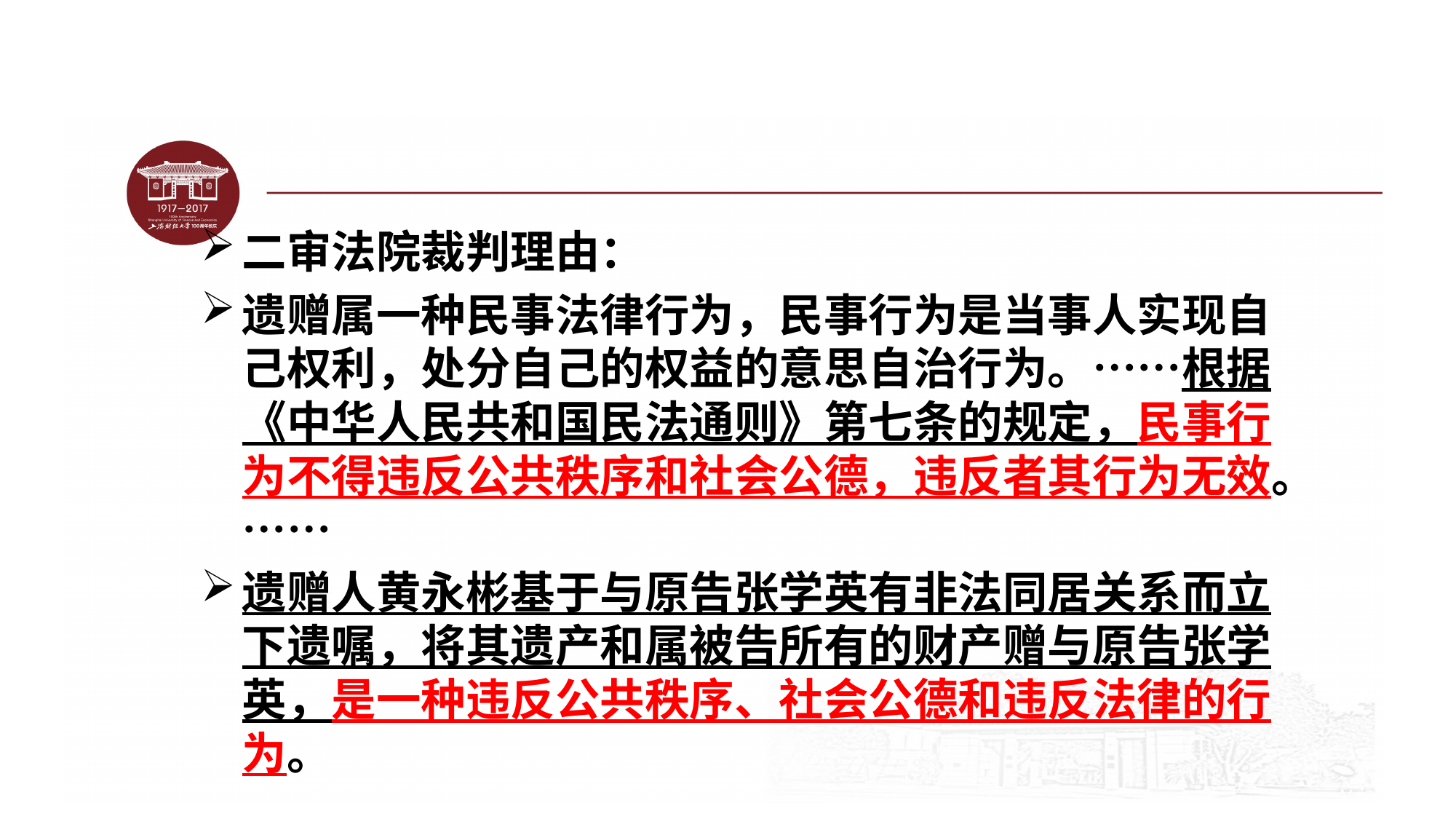

#
二审法院裁判理由：
遗赠属一种民事法律行为，民事行为是当事人实现自己权利，处分自己的权益的意思自治行为。……根据《中华人民共和国民法通则》第七条的规定，民事行为不得违反公共秩序和社会公德，违反者其行为无效。……
遗赠人黄永彬基于与原告张学英有非法同居关系而立下遗嘱，将其遗产和属被告所有的财产赠与原告张学英，是一种违反公共秩序、社会公德和违反法律的行为。